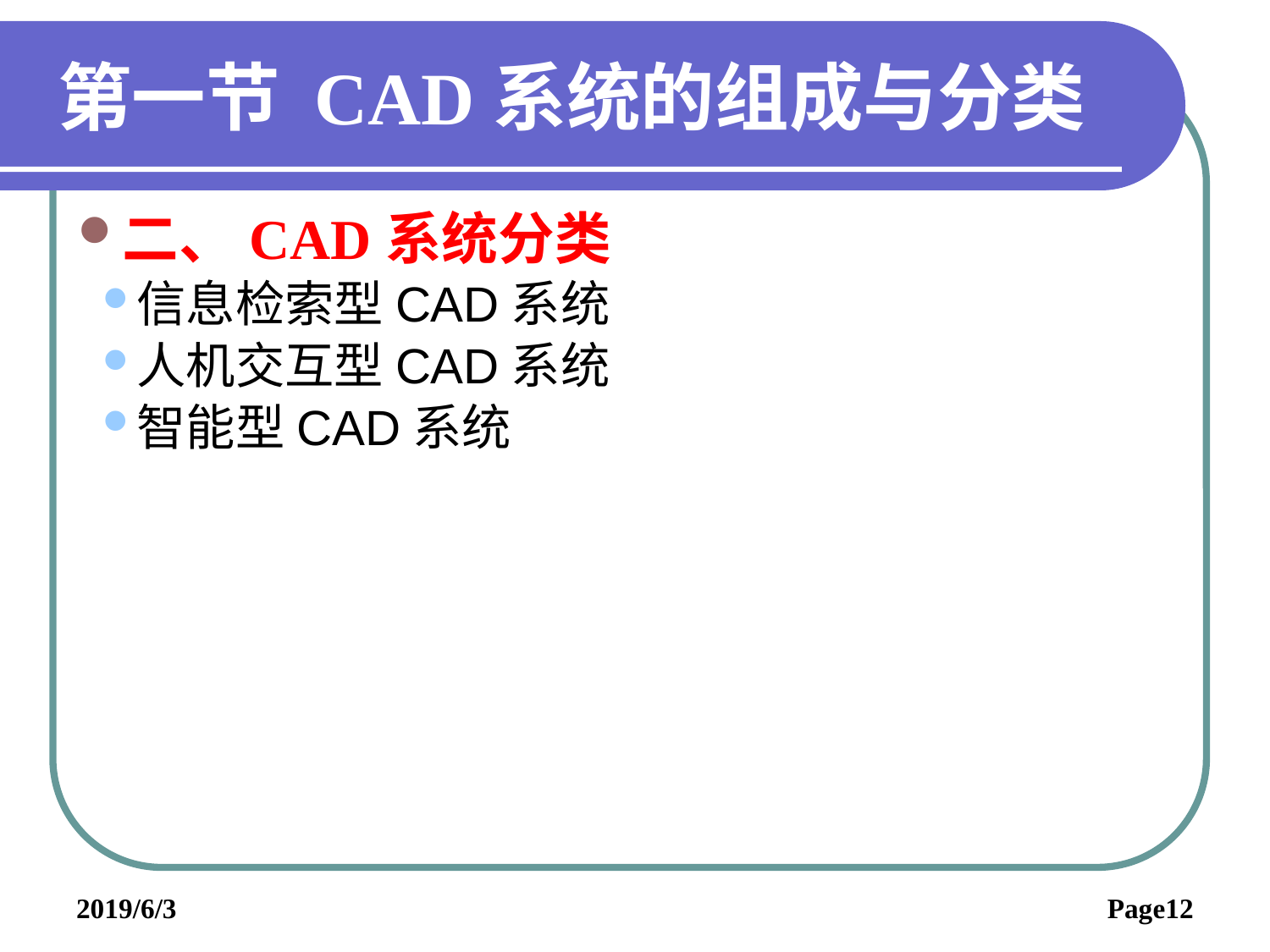

# 第一节 CAD系统的组成与分类
二、CAD系统分类
信息检索型CAD系统
人机交互型CAD系统
智能型CAD系统
2019/6/3
Page12